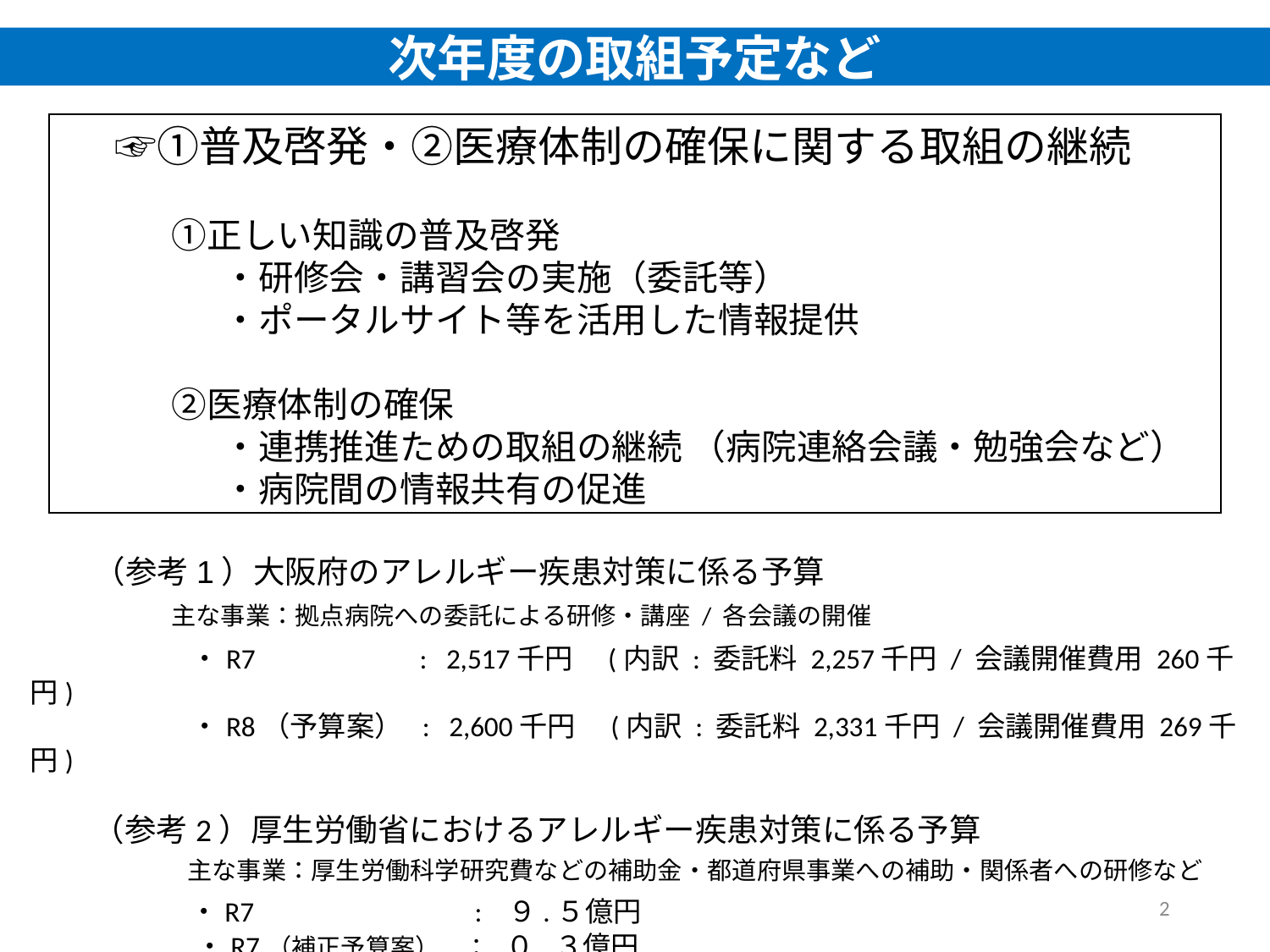

次年度の取組予定など
　　☞①普及啓発・②医療体制の確保に関する取組の継続

　　　　①正しい知識の普及啓発
 　　　　　・研修会・講習会の実施（委託等）
 　　　　　・ポータルサイト等を活用した情報提供

　　　　②医療体制の確保
 　　　　　・連携推進ための取組の継続 （病院連絡会議・勉強会など）
 　　　　　・病院間の情報共有の促進

　　（参考1）大阪府のアレルギー疾患対策に係る予算
　　　　主な事業：拠点病院への委託による研修・講座 / 各会議の開催

           　　　・R7　　　   　   :   2,517千円　(内訳 : 委託料 2,257千円 / 会議開催費用 260千円)
           　　　・R8（予算案）  :   2,600千円　(内訳 : 委託料 2,331千円 / 会議開催費用 269千円)

　　 （参考2）厚生労働省におけるアレルギー疾患対策に係る予算
            　　主な事業：厚生労働科学研究費などの補助金・都道府県事業への補助・関係者への研修など

　　　　   　・R7　　　   　　　   :   ９.５億円
                         ・R7（補正予算案）　：   ０.３億円
　　　　   　・R8（予算案）　　  :   ９.４億円

2